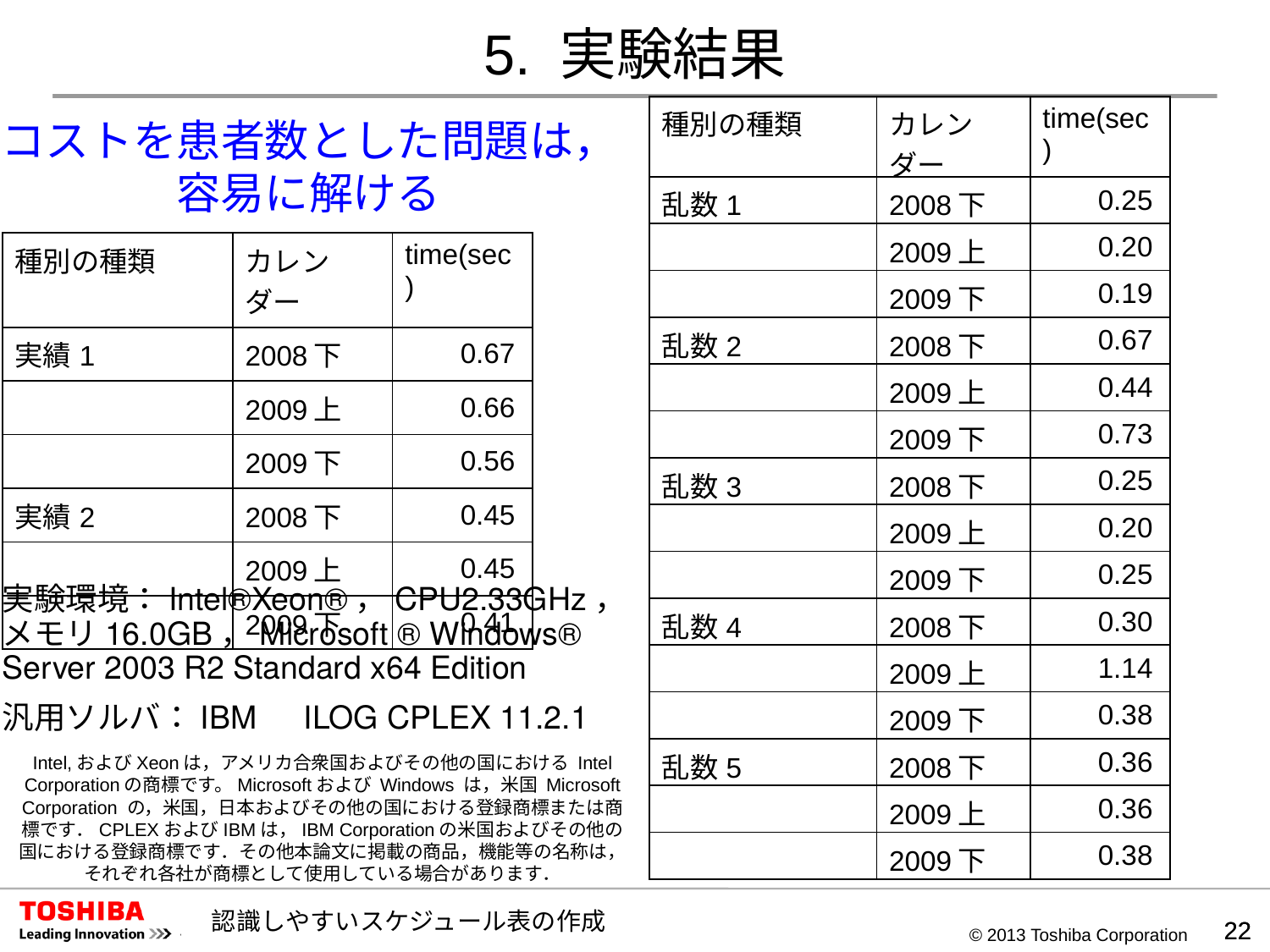

# 5. 実験結果
| 種別の種類 | カレンダー | time(sec) |
| --- | --- | --- |
| 乱数1 | 2008下 | 0.25 |
|  | 2009上 | 0.20 |
|  | 2009下 | 0.19 |
| 乱数2 | 2008下 | 0.67 |
|  | 2009上 | 0.44 |
|  | 2009下 | 0.73 |
| 乱数3 | 2008下 | 0.25 |
|  | 2009上 | 0.20 |
|  | 2009下 | 0.25 |
| 乱数4 | 2008下 | 0.30 |
|  | 2009上 | 1.14 |
|  | 2009下 | 0.38 |
| 乱数5 | 2008下 | 0.36 |
|  | 2009上 | 0.36 |
|  | 2009下 | 0.38 |
コストを患者数とした問題は，
容易に解ける
| 種別の種類 | カレンダー | time(sec) |
| --- | --- | --- |
| 実績1 | 2008下 | 0.67 |
|  | 2009上 | 0.66 |
|  | 2009下 | 0.56 |
| 実績2 | 2008下 | 0.45 |
|  | 2009上 | 0.45 |
|  | 2009下 | 0.41 |
実験環境：Intel®Xeon®，CPU2.33GHz，メモリ16.0GB，Microsoft ® Windows® Server 2003 R2 Standard x64 Edition
汎用ソルバ：IBM　ILOG CPLEX 11.2.1
Intel,およびXeonは，アメリカ合衆国およびその他の国における Intel Corporationの商標です。Microsoftおよび Windows は，米国 Microsoft Corporation の，米国，日本およびその他の国における登録商標または商標です．CPLEXおよびIBMは，IBM Corporationの米国およびその他の国における登録商標です．その他本論文に掲載の商品，機能等の名称は，それぞれ各社が商標として使用している場合があります．
認識しやすいスケジュール表の作成